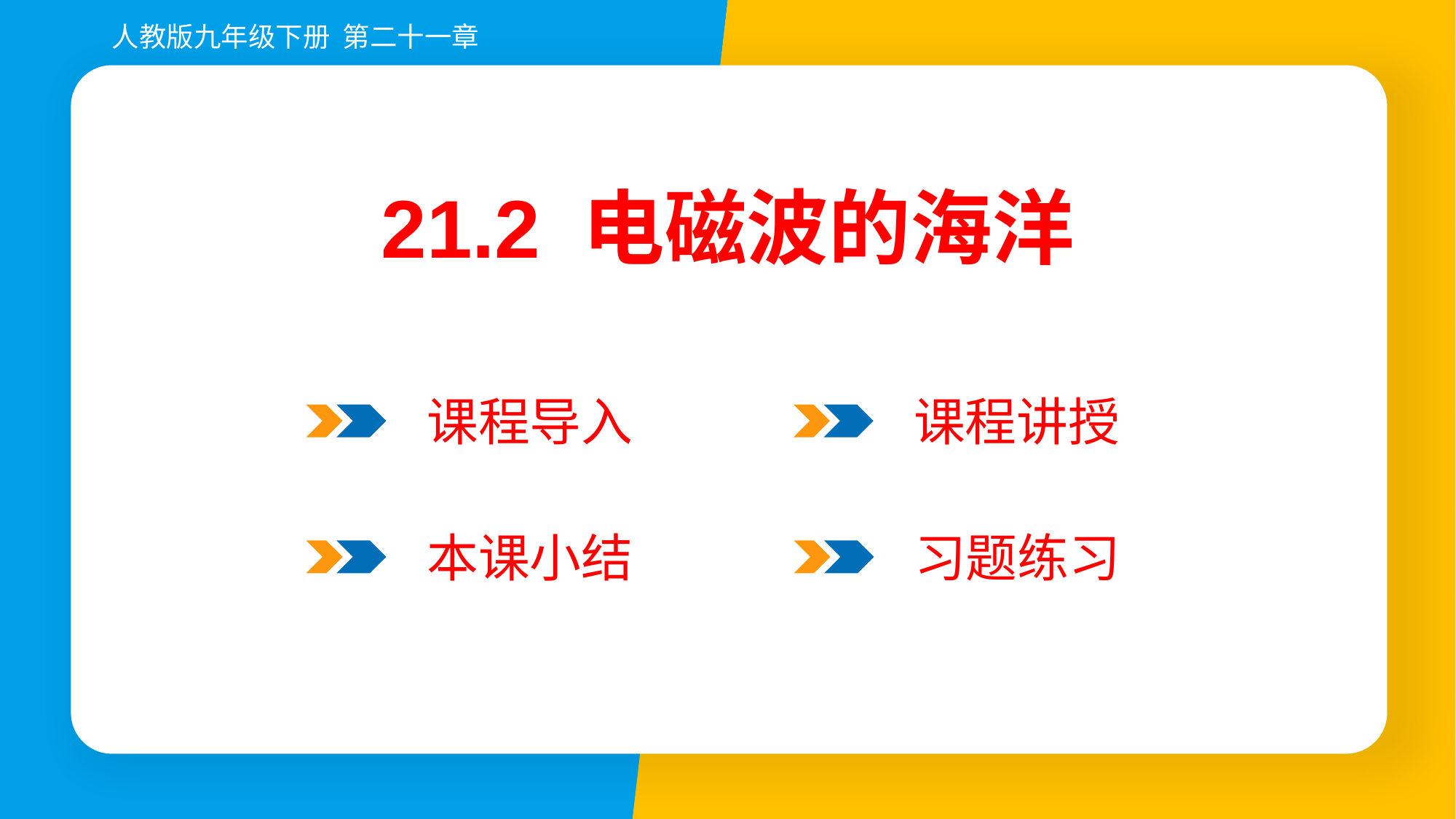

人教版九年级下册  第二十一章
21.2 电磁波的海洋
课程导入

课程讲授

习题练习

本课小结